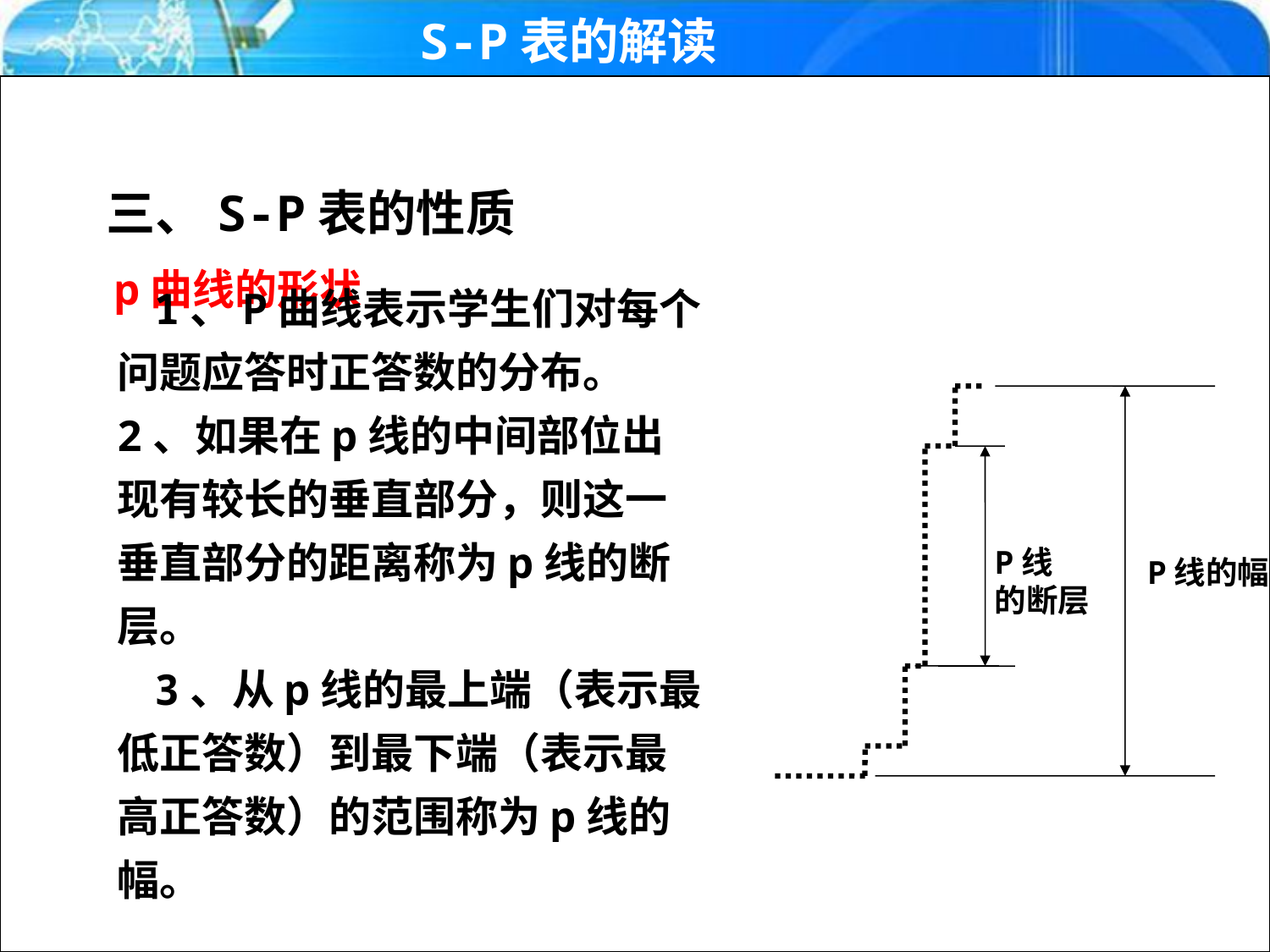

S-P表的解读
三、S-P表的性质
p曲线的形状
1、P曲线表示学生们对每个问题应答时正答数的分布。
2、如果在p线的中间部位出现有较长的垂直部分，则这一垂直部分的距离称为p线的断层。
3、从p线的最上端（表示最低正答数）到最下端（表示最高正答数）的范围称为p线的幅。

P线
的断层
P线的幅